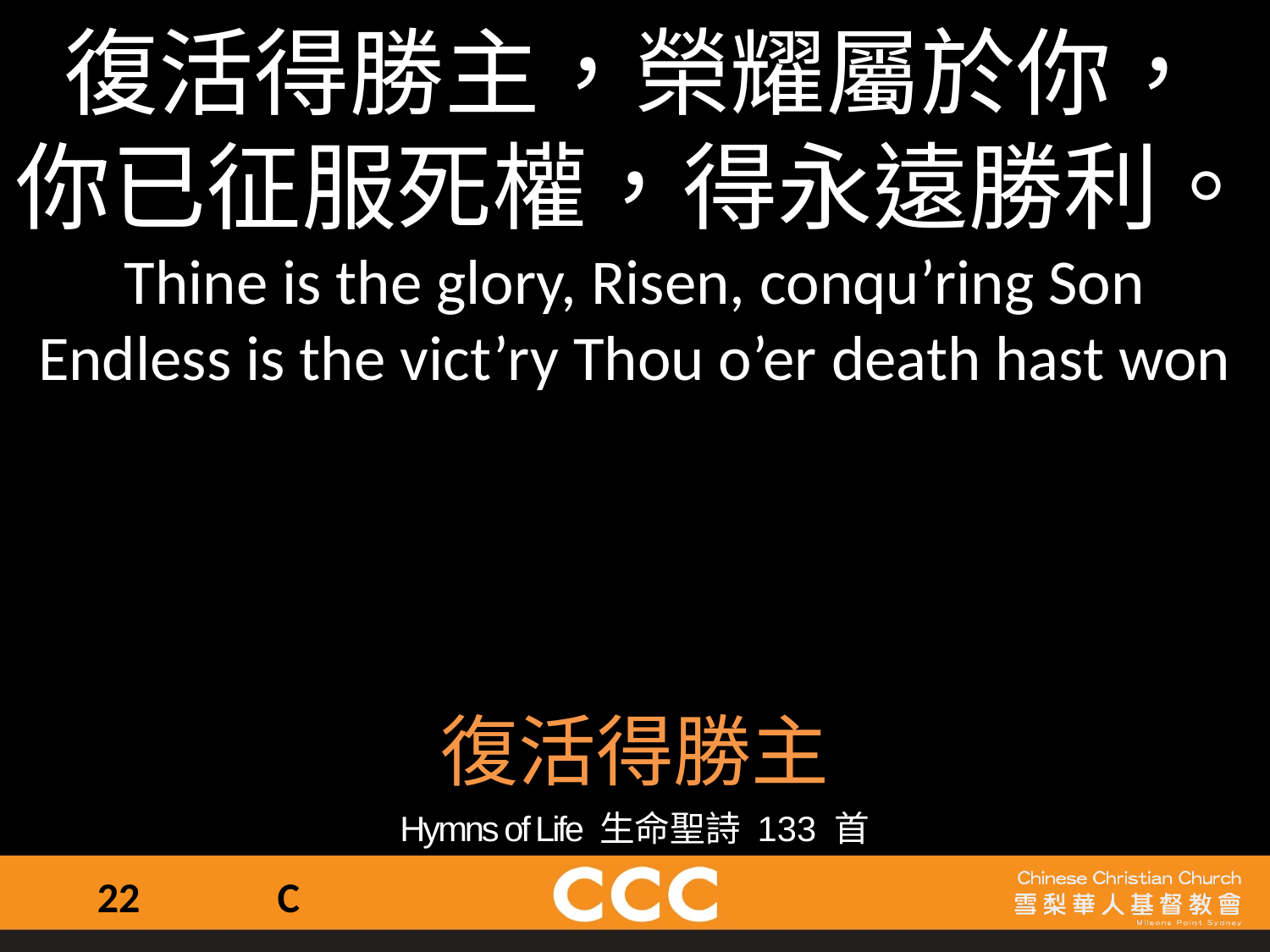

復活得勝主，榮耀屬於你，
你已征服死權，得永遠勝利。
Thine is the glory, Risen, conqu’ring Son
Endless is the vict’ry Thou o’er death hast won
復活得勝主

Hymns of Life 生命聖詩 133 首
22
C